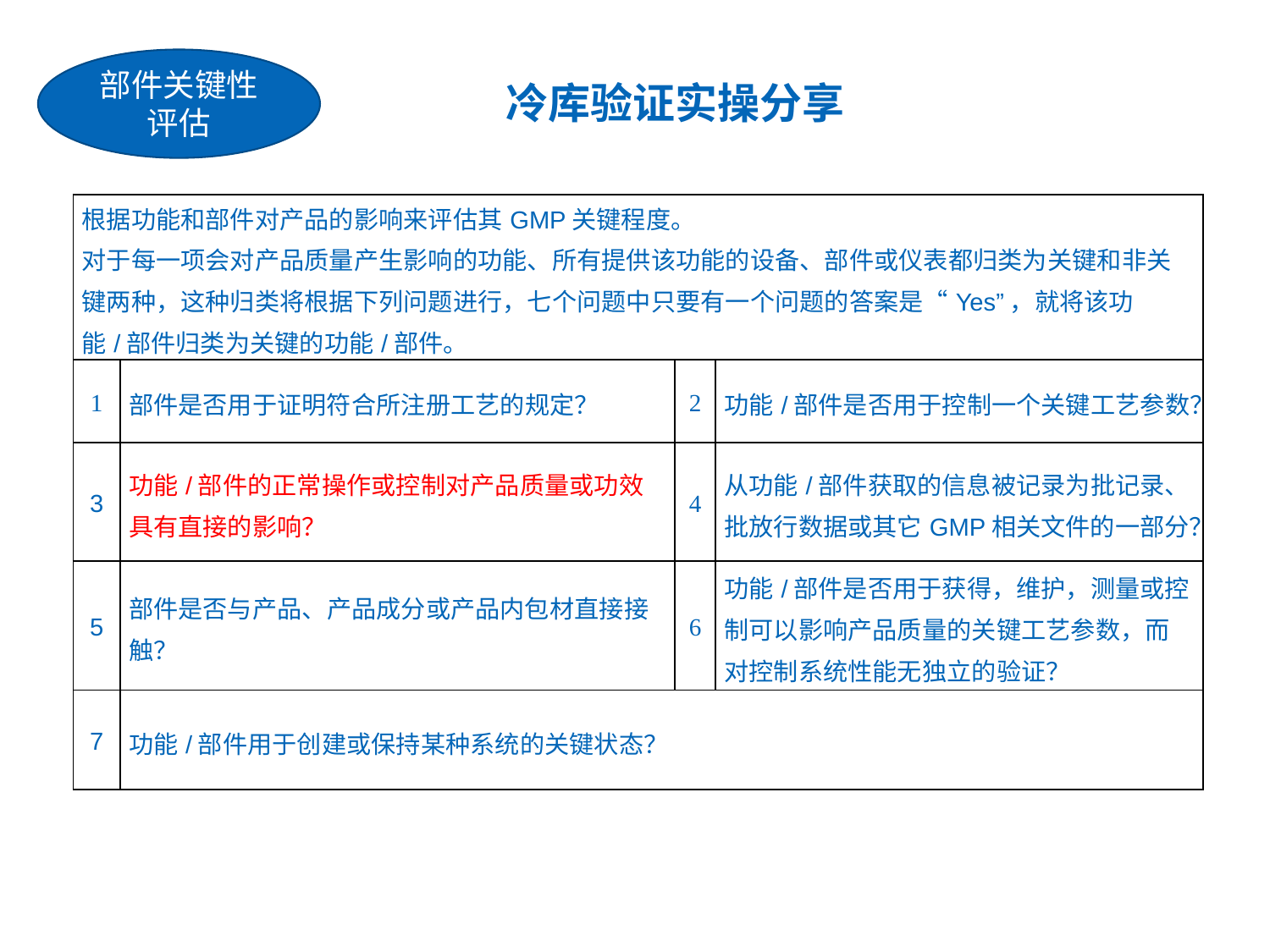

部件关键性评估
冷库验证实操分享

| 根据功能和部件对产品的影响来评估其GMP关键程度。 对于每一项会对产品质量产生影响的功能、所有提供该功能的设备、部件或仪表都归类为关键和非关键两种，这种归类将根据下列问题进行，七个问题中只要有一个问题的答案是“Yes”，就将该功能/部件归类为关键的功能/部件。 |  |  |  |
| --- | --- | --- | --- |
| 1 | 部件是否用于证明符合所注册工艺的规定？ | 2 | 功能/部件是否用于控制一个关键工艺参数？ |
| 3 | 功能/部件的正常操作或控制对产品质量或功效具有直接的影响？ | 4 | 从功能/部件获取的信息被记录为批记录、批放行数据或其它GMP相关文件的一部分？ |
| 5 | 部件是否与产品、产品成分或产品内包材直接接触？ | 6 | 功能/部件是否用于获得，维护，测量或控制可以影响产品质量的关键工艺参数，而对控制系统性能无独立的验证？ |
| 7 | 功能/部件用于创建或保持某种系统的关键状态？ |  |  |